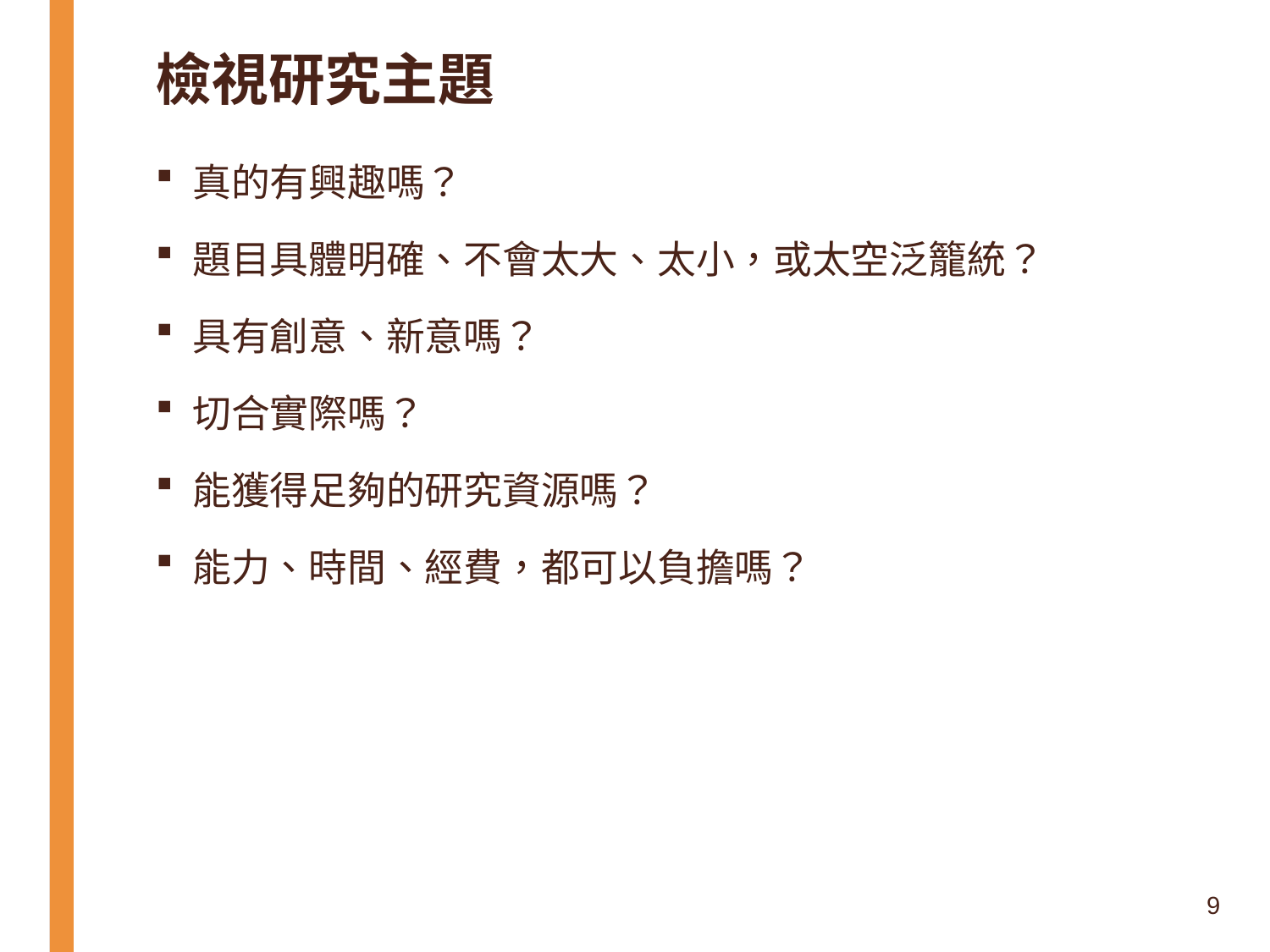

# 檢視研究主題
真的有興趣嗎？
題目具體明確、不會太大、太小，或太空泛籠統？
具有創意、新意嗎？
切合實際嗎？
能獲得足夠的研究資源嗎？
能力、時間、經費，都可以負擔嗎？
9